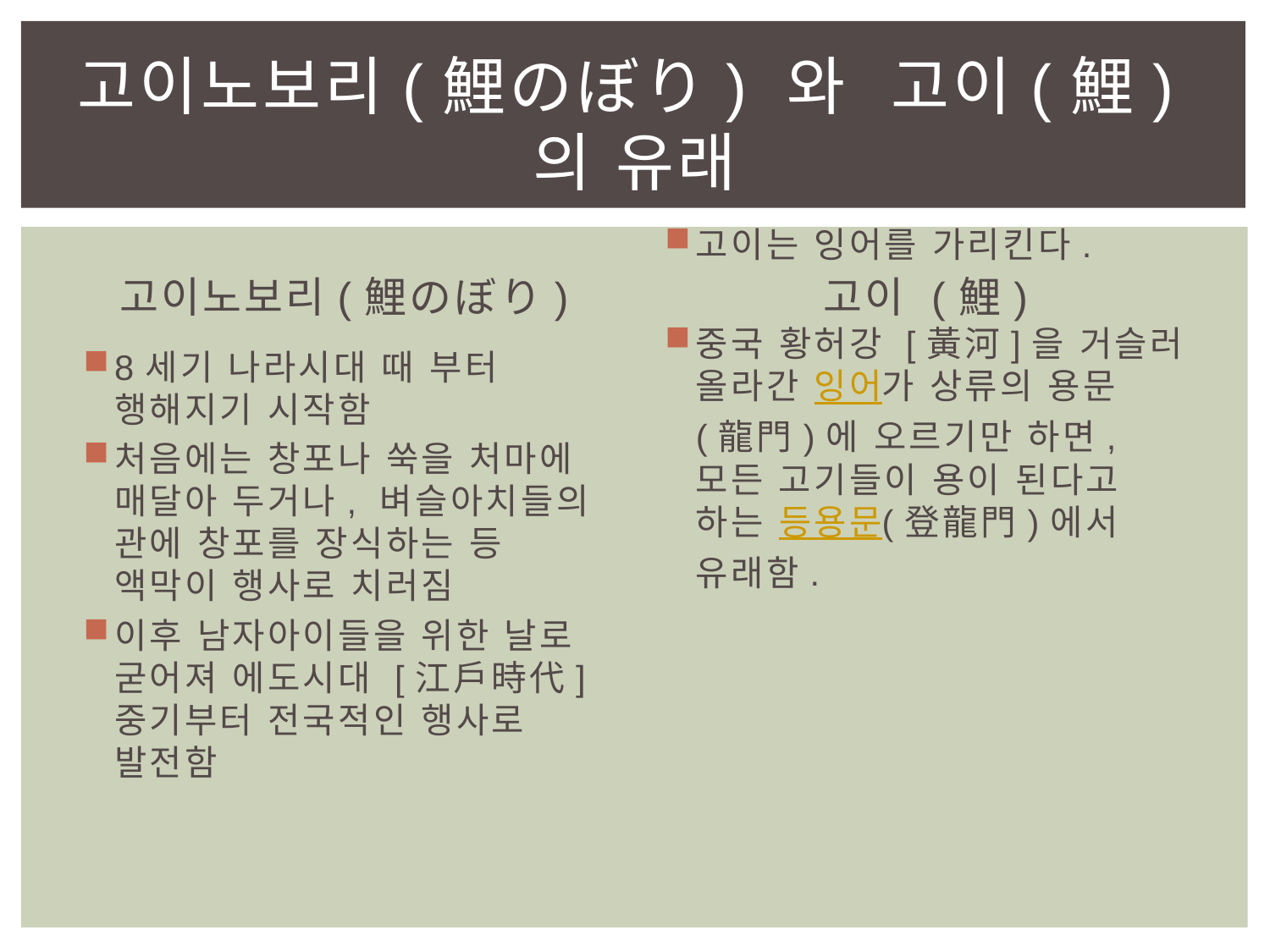

# 고이노보리(鯉のぼり) 와  고이(鯉)의 유래
고이는 잉어를 가리킨다.

중국 황허강 [黃河]을 거슬러 올라간 잉어가 상류의 용문(龍門)에 오르기만 하면, 모든 고기들이 용이 된다고 하는 등용문(登龍門)에서 유래함.

고이노보리(鯉のぼり)
고이 (鯉)
8세기 나라시대 때 부터 행해지기 시작함
처음에는 창포나 쑥을 처마에 매달아 두거나, 벼슬아치들의 관에 창포를 장식하는 등 액막이 행사로 치러짐
이후 남자아이들을 위한 날로 굳어져 에도시대 [江戶時代] 중기부터 전국적인 행사로 발전함